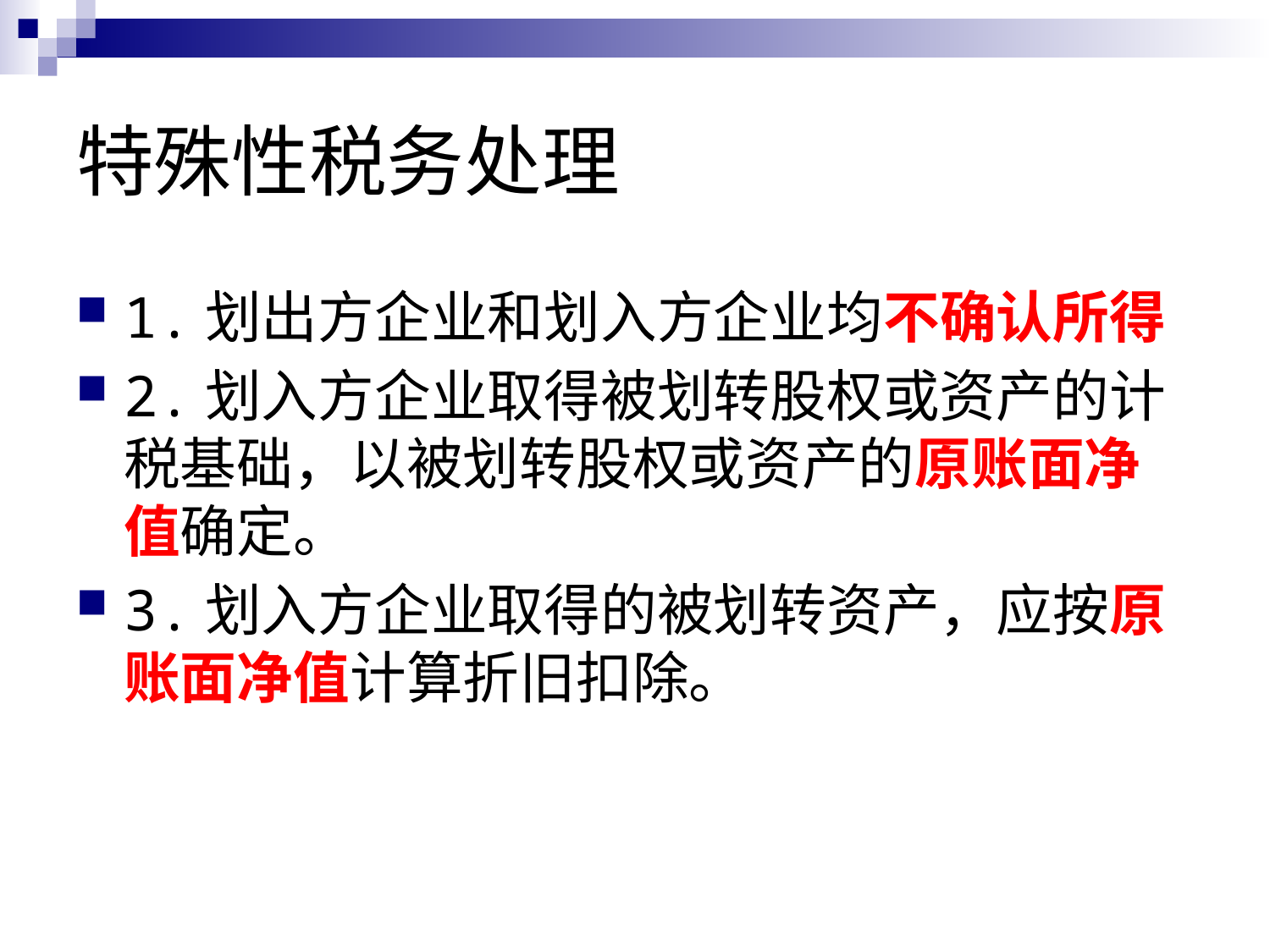

# 特殊性税务处理
1.划出方企业和划入方企业均不确认所得
2.划入方企业取得被划转股权或资产的计税基础，以被划转股权或资产的原账面净值确定。
3.划入方企业取得的被划转资产，应按原账面净值计算折旧扣除。